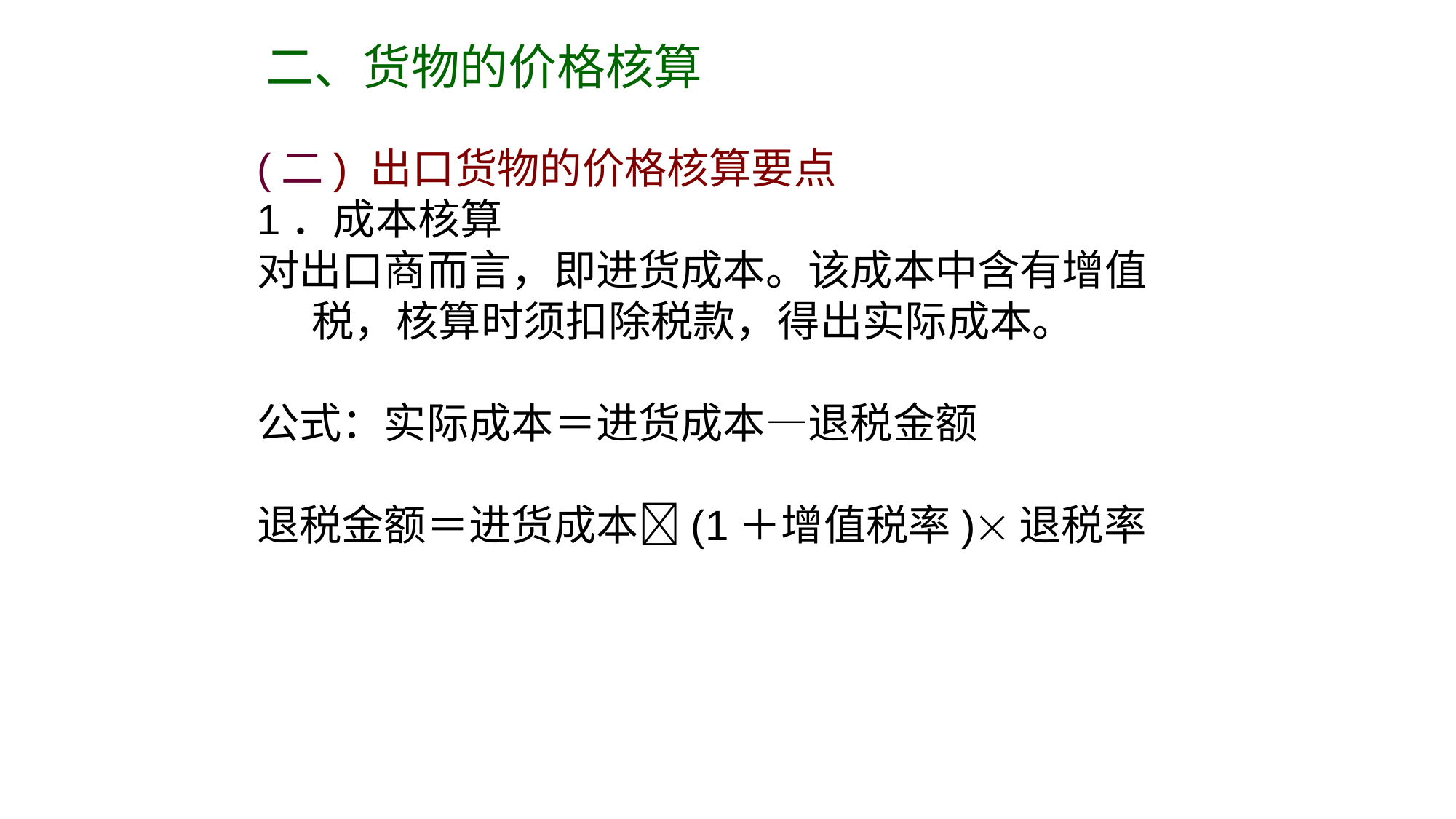

二、货物的价格核算
(二) 出口货物的价格核算要点
1．成本核算
对出口商而言，即进货成本。该成本中含有增值税，核算时须扣除税款，得出实际成本。

公式：实际成本＝进货成本—退税金额

退税金额＝进货成本÷(1＋增值税率)×退税率